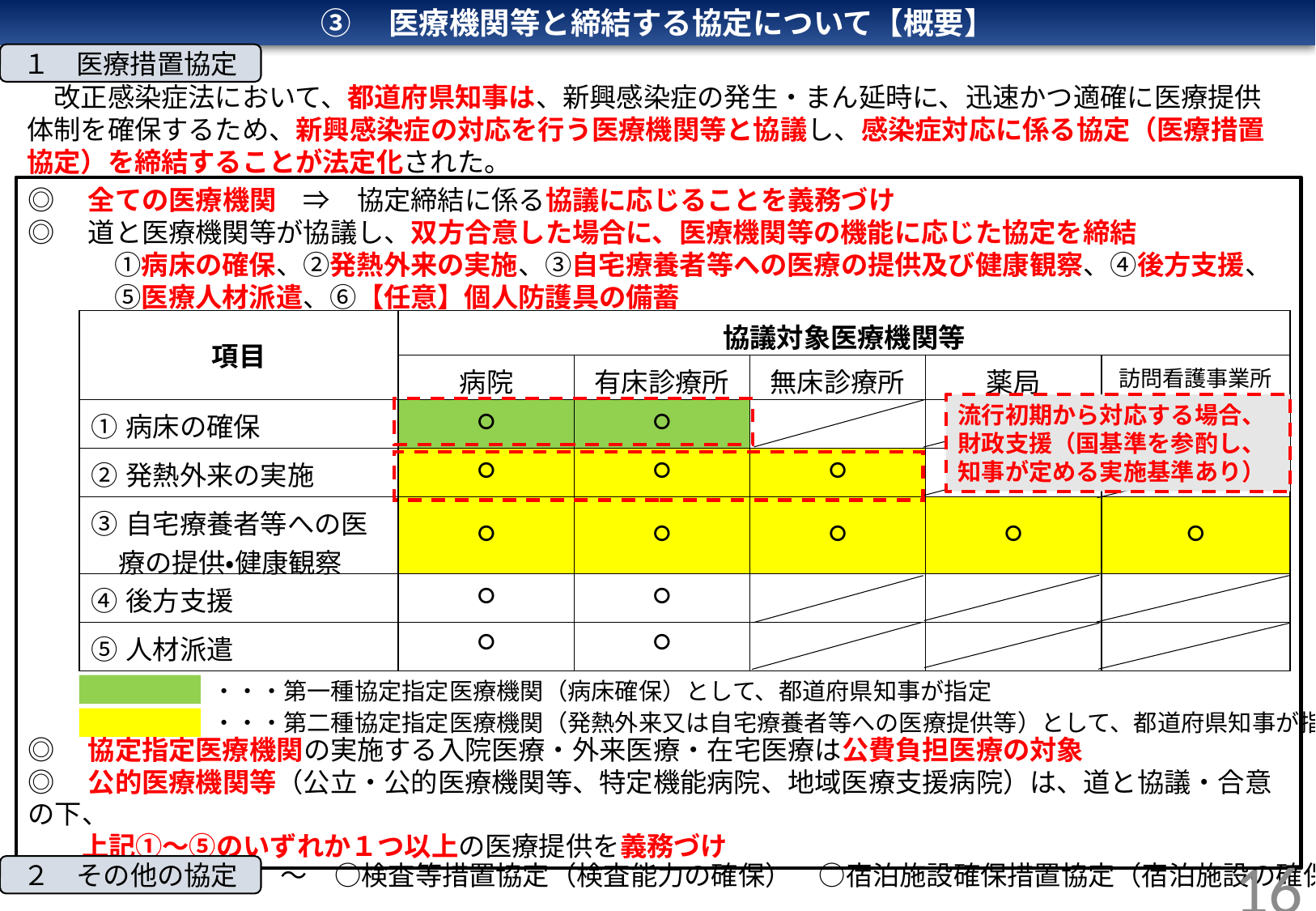

③　医療機関等と締結する協定について【概要】
１　医療措置協定
　改正感染症法において、都道府県知事は、新興感染症の発生・まん延時に、迅速かつ適確に医療提供体制を確保するため、新興感染症の対応を行う医療機関等と協議し、感染症対応に係る協定（医療措置協定）を締結することが法定化された。
◎　全ての医療機関　⇒　協定締結に係る協議に応じることを義務づけ
◎　道と医療機関等が協議し、双方合意した場合に、医療機関等の機能に応じた協定を締結
　　 　①病床の確保、②発熱外来の実施、③自宅療養者等への医療の提供及び健康観察、④後方支援、
　　　 ⑤医療人材派遣、⑥【任意】個人防護具の備蓄

◎　協定指定医療機関の実施する入院医療・外来医療・在宅医療は公費負担医療の対象
◎　公的医療機関等（公立・公的医療機関等、特定機能病院、地域医療支援病院）は、道と協議・合意の下、
　　上記①～⑤のいずれか１つ以上の医療提供を義務づけ
| 項目 | 協議対象医療機関等 |  |  |  |  |
| --- | --- | --- | --- | --- | --- |
|  | 病院 | 有床診療所 | 無床診療所 | 薬局 | 訪問看護事業所 |
| ①病床の確保 | ○ | ○ |  |  |  |
| ②発熱外来の実施 | ○ | ○ | ○ |  |  |
| ③自宅療養者等への医 　療の提供・健康観察 | ○ | ○ | ○ | ○ | ○ |
| ④後方支援 | ○ | ○ |  |  |  |
| ⑤人材派遣 | ○ | ○ |  |  |  |
流行初期から対応する場合、財政支援（国基準を参酌し、知事が定める実施基準あり）

・・・第一種協定指定医療機関（病床確保）として、都道府県知事が指定

・・・第二種協定指定医療機関（発熱外来又は自宅療養者等への医療提供等）として、都道府県知事が指定

　～　○検査等措置協定（検査能力の確保）　○宿泊施設確保措置協定（宿泊施設の確保）
２　その他の協定
16